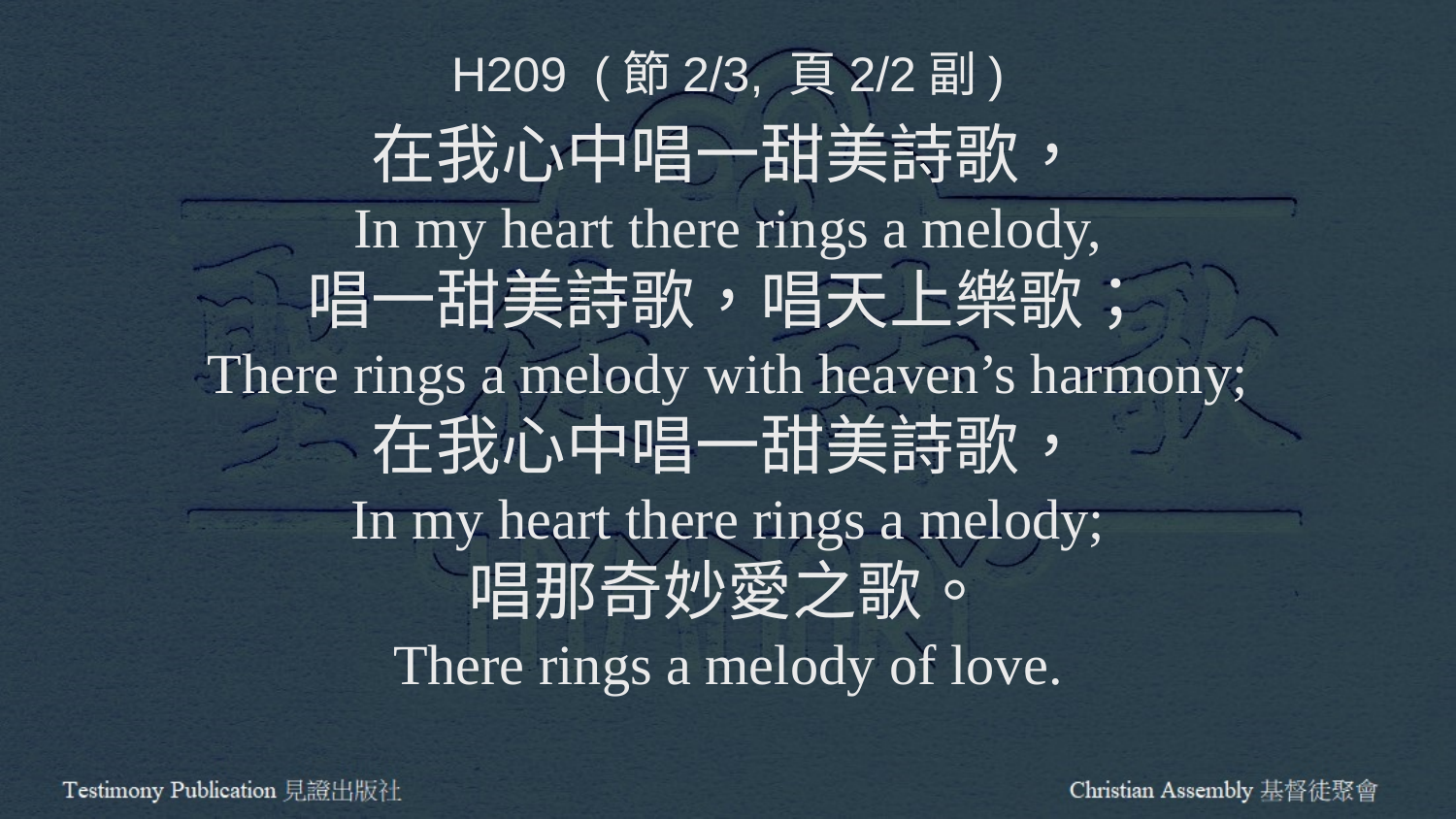

H209  (節2/3, 頁2/2副)
在我心中唱一甜美詩歌，
In my heart there rings a melody,
唱一甜美詩歌，唱天上樂歌；
There rings a melody with heaven’s harmony;
在我心中唱一甜美詩歌，
In my heart there rings a melody;
唱那奇妙愛之歌。
There rings a melody of love.